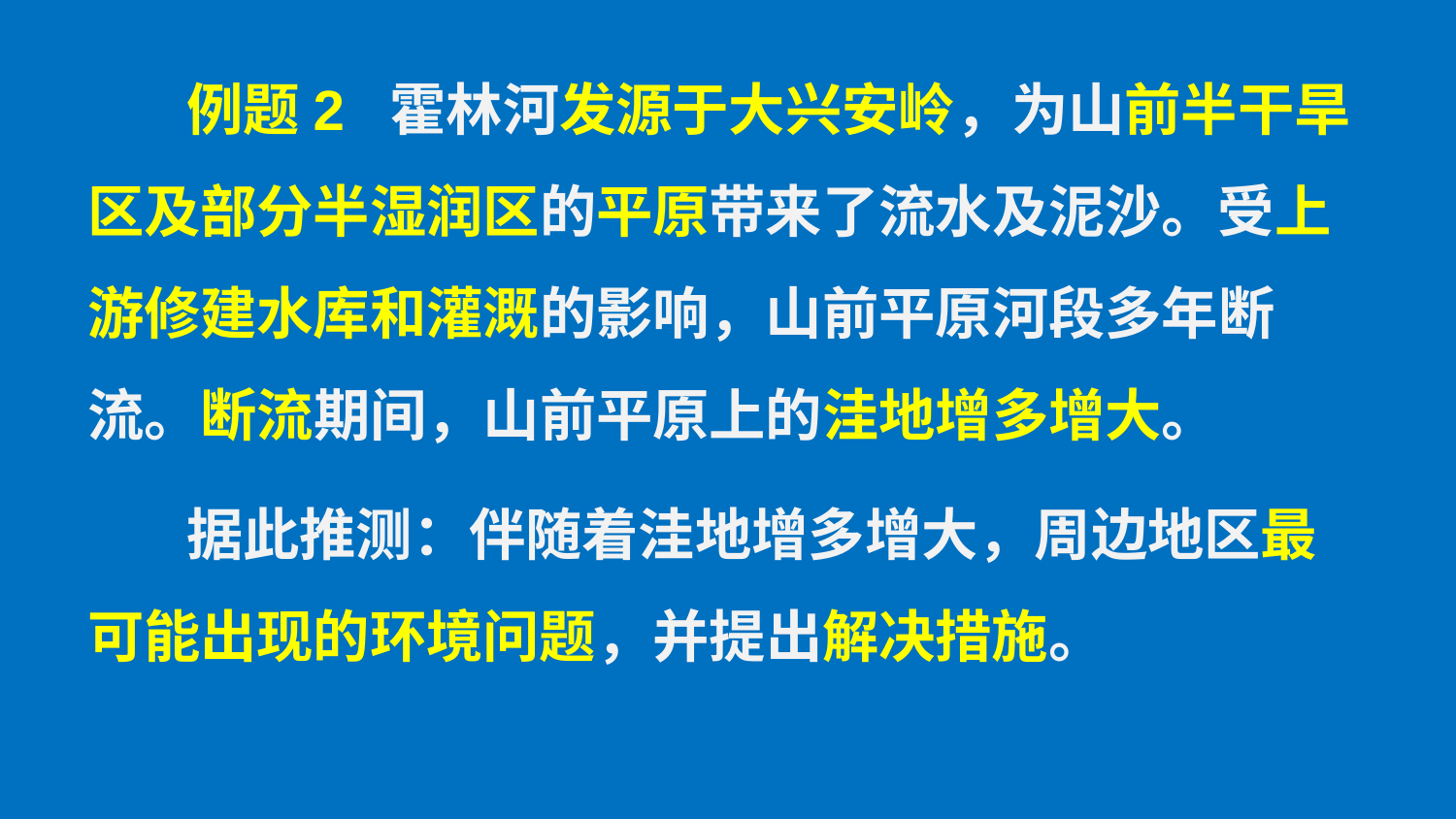

例题2  霍林河发源于大兴安岭，为山前半干旱区及部分半湿润区的平原带来了流水及泥沙。受上游修建水库和灌溉的影响，山前平原河段多年断流。断流期间，山前平原上的洼地增多增大。
 据此推测：伴随着洼地增多增大，周边地区最可能出现的环境问题，并提出解决措施。